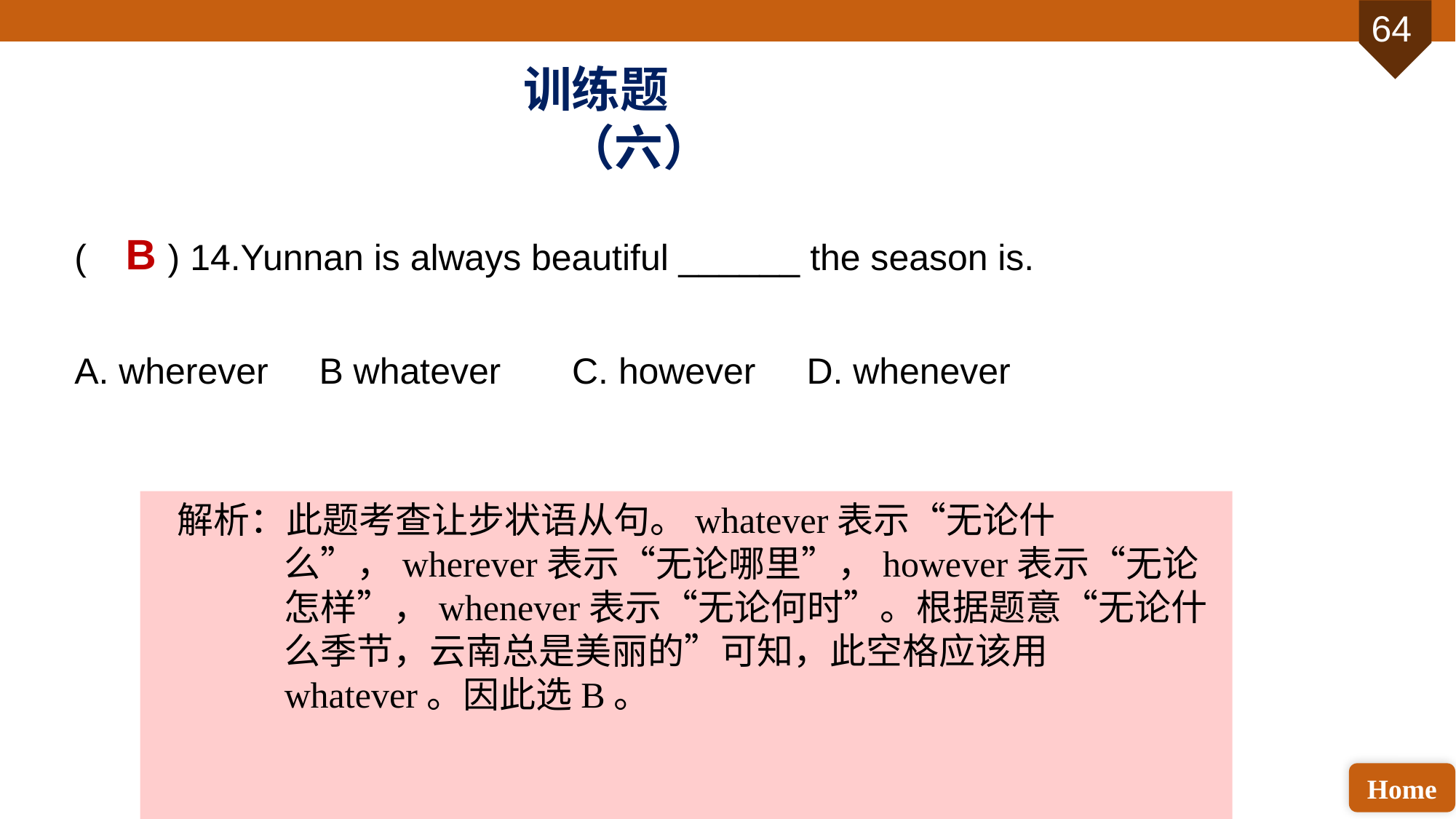

训练题（六）
(        ) 14.Yunnan is always beautiful ______ the season is.

A. wherever     B whatever       C. however     D. whenever
B

解析：此题考查让步状语从句。whatever表示“无论什么”，wherever表示“无论哪里”，however表示“无论怎样”，whenever表示“无论何时”。根据题意“无论什么季节，云南总是美丽的”可知，此空格应该用whatever。因此选B。